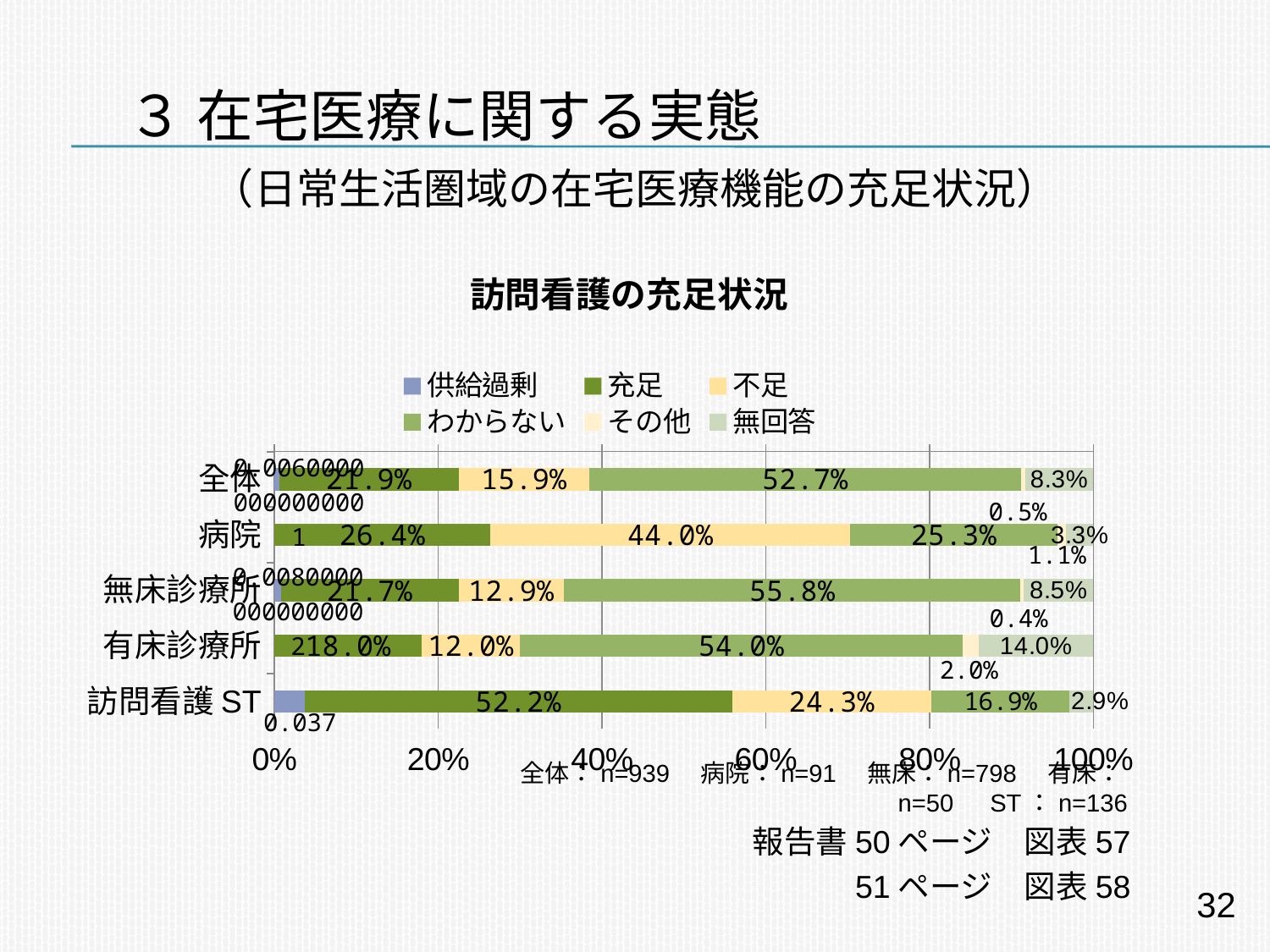

# ３ 在宅医療に関する実態
（日常生活圏域の在宅医療機能の充足状況）
訪問看護の充足状況

### Chart

| Category | 供給過剰 | 充足 | 不足 | わからない | その他 | 無回答 |
|---|---|---|---|---|---|---|
| 全体 | 0.0060000000000000105 | 0.21900000000000033 | 0.15900000000000034 | 0.527 | 0.00500000000000001 | 0.08300000000000005 |
| 病院 | None | 0.264 | 0.44 | 0.253 | 0.010999999999999998 | 0.033 |
| 無床診療所 | 0.008000000000000021 | 0.2170000000000003 | 0.129 | 0.558 | 0.00400000000000001 | 0.085 |
| 有床診療所 | None | 0.18000000000000024 | 0.12000000000000002 | 0.54 | 0.02000000000000001 | 0.14 |
| 訪問看護ST | 0.037 | 0.522 | 0.24300000000000024 | 0.169 | None | 0.029 |
全体：n=939　病院：n=91　無床：n=798　有床：n=50　ST：n=136
報告書50ページ　図表57
　　　51ページ　図表58
32